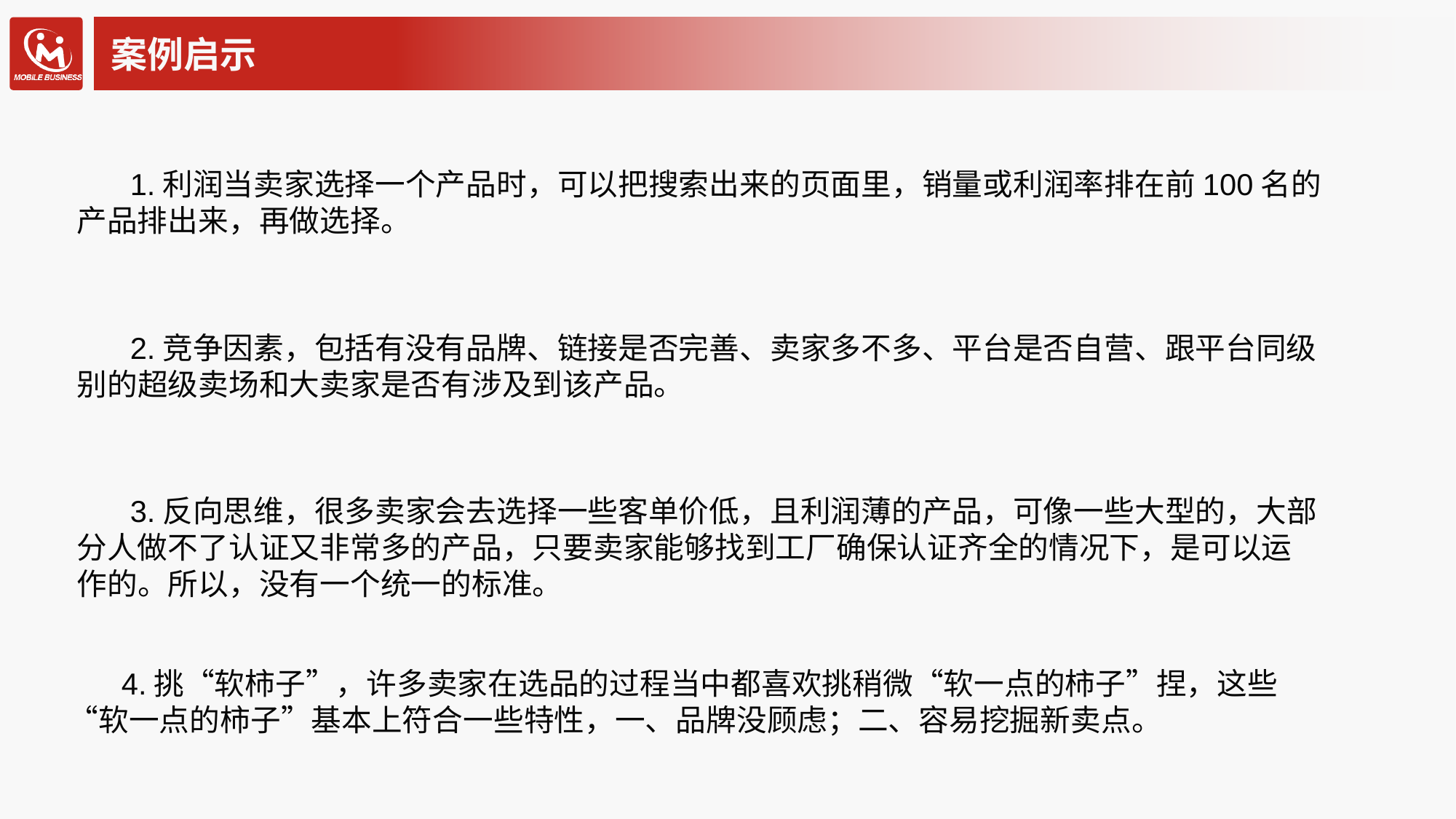

# 案例启示
  1.利润当卖家选择一个产品时，可以把搜索出来的页面里，销量或利润率排在前100名的产品排出来，再做选择。

  2.竞争因素，包括有没有品牌、链接是否完善、卖家多不多、平台是否自营、跟平台同级别的超级卖场和大卖家是否有涉及到该产品。

  3.反向思维，很多卖家会去选择一些客单价低，且利润薄的产品，可像一些大型的，大部分人做不了认证又非常多的产品，只要卖家能够找到工厂确保认证齐全的情况下，是可以运作的。所以，没有一个统一的标准。

  4.挑“软柿子”，许多卖家在选品的过程当中都喜欢挑稍微“软一点的柿子”捏，这些“软一点的柿子”基本上符合一些特性，一、品牌没顾虑；二、容易挖掘新卖点。